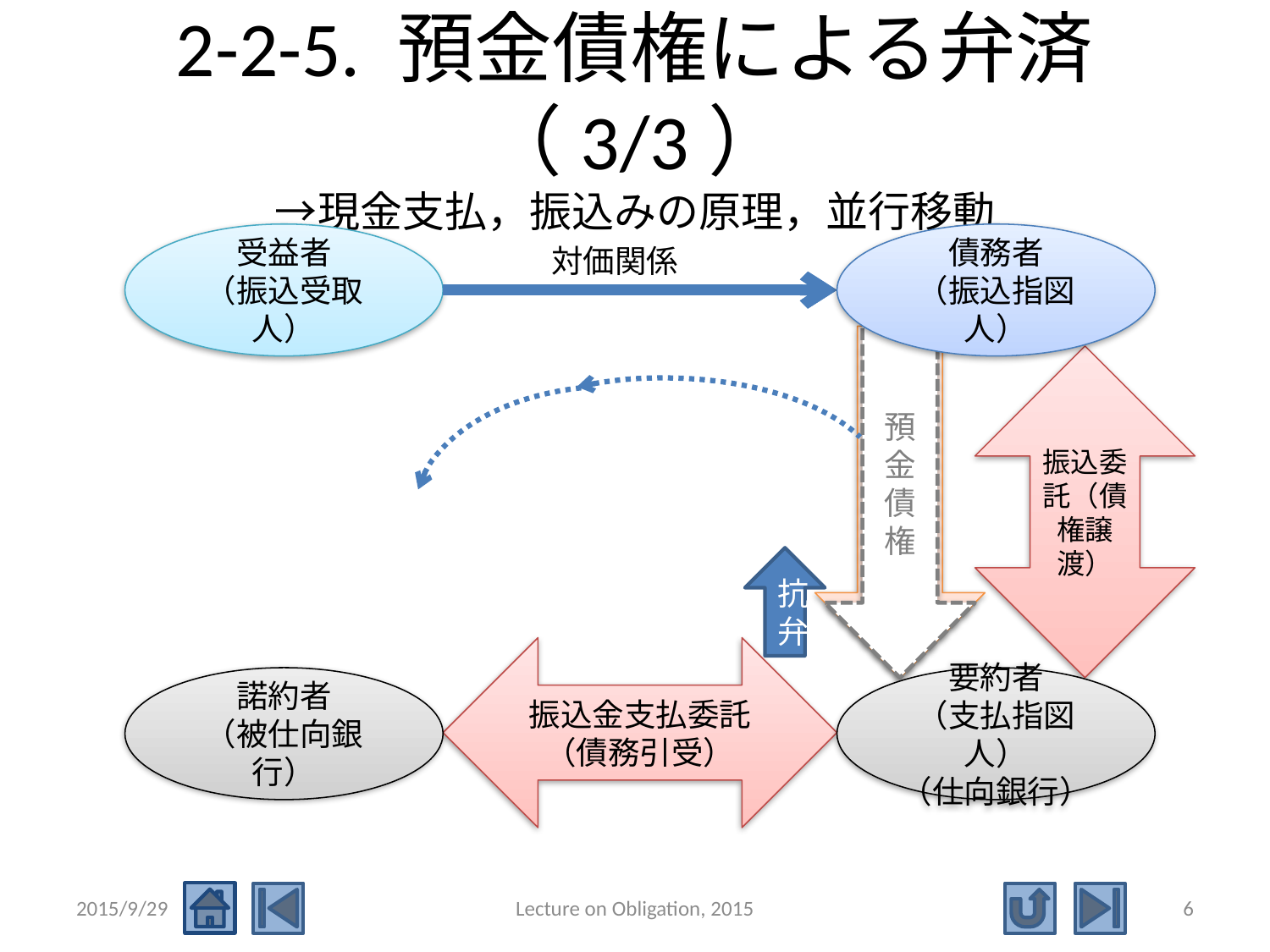

# 2-2-5. 預金債権による弁済（3/3） →現金支払，振込みの原理，並行移動
受益者
（振込受取人）
債務者
（振込指図人）
対価関係
預金債権
預金債権
振込委託（債権譲渡）

抗弁
振込金支払委託
（債務引受）
諾約者
（被仕向銀行）
要約者
（支払指図人）
（仕向銀行）
2015/9/29
Lecture on Obligation, 2015
6